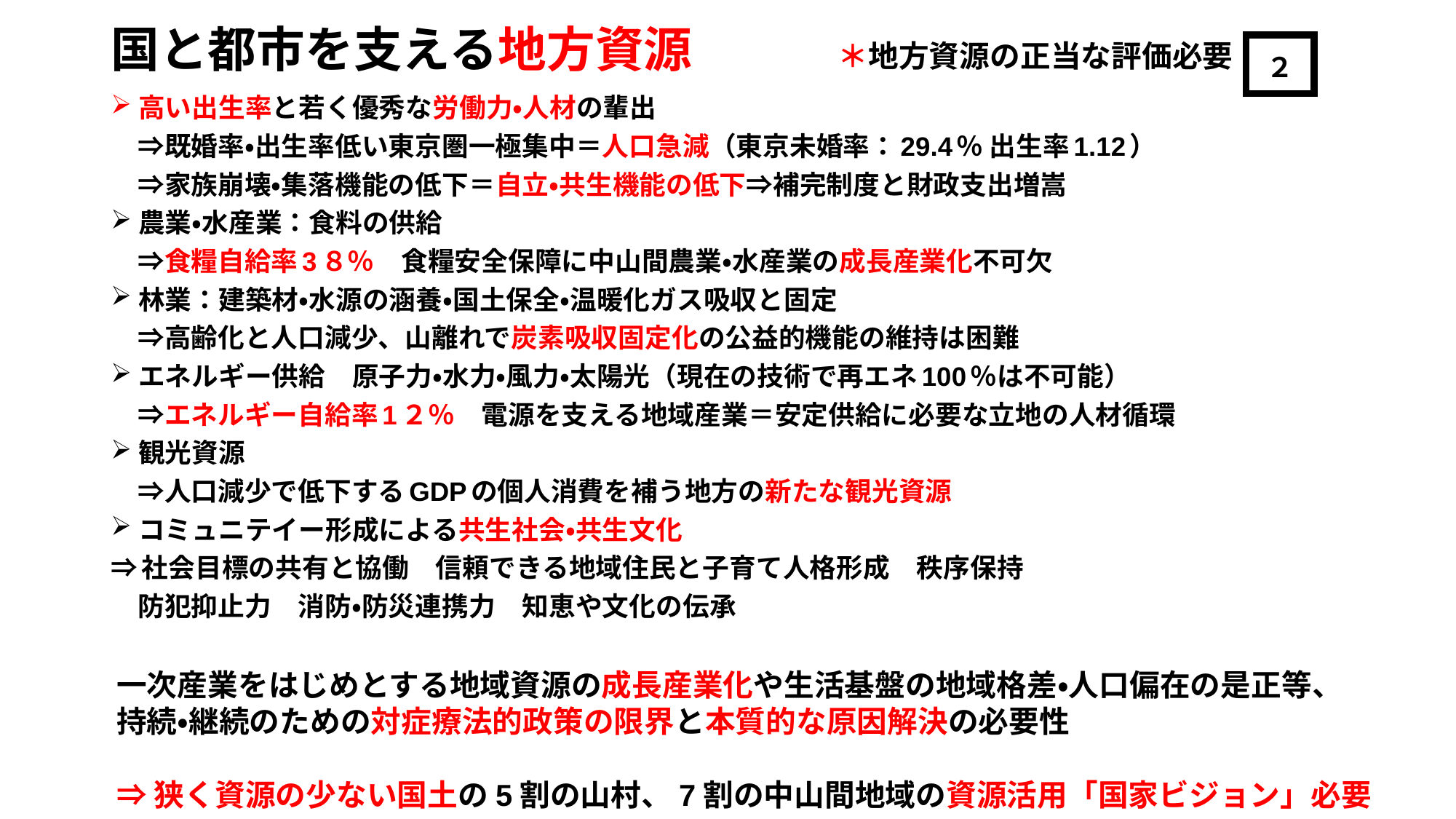

# 国と都市を支える地方資源　　　＊地方資源の正当な評価必要

２
高い出生率と若く優秀な労働力・人材の輩出
　⇒既婚率・出生率低い東京圏一極集中＝人口急減（東京未婚率：29.4％ 出生率1.12）
　⇒家族崩壊・集落機能の低下＝自立・共生機能の低下⇒補完制度と財政支出増嵩
農業・水産業：食料の供給
　⇒食糧自給率3８％　食糧安全保障に中山間農業・水産業の成長産業化不可欠
林業：建築材・水源の涵養・国土保全・温暖化ガス吸収と固定
　⇒高齢化と人口減少、山離れで炭素吸収固定化の公益的機能の維持は困難
エネルギー供給　原子力・水力・風力・太陽光（現在の技術で再エネ100％は不可能）
　⇒エネルギー自給率1２％　電源を支える地域産業＝安定供給に必要な立地の人材循環
観光資源
　⇒人口減少で低下するGDPの個人消費を補う地方の新たな観光資源
コミュニテイー形成による共生社会・共生文化
⇒社会目標の共有と協働　信頼できる地域住民と子育て人格形成　秩序保持
　防犯抑止力　消防・防災連携力　知恵や文化の伝承

一次産業をはじめとする地域資源の成長産業化や生活基盤の地域格差・人口偏在の是正等、
持続・継続のための対症療法的政策の限界と本質的な原因解決の必要性

⇒狭く資源の少ない国土の5割の山村、7割の中山間地域の資源活用「国家ビジョン」必要